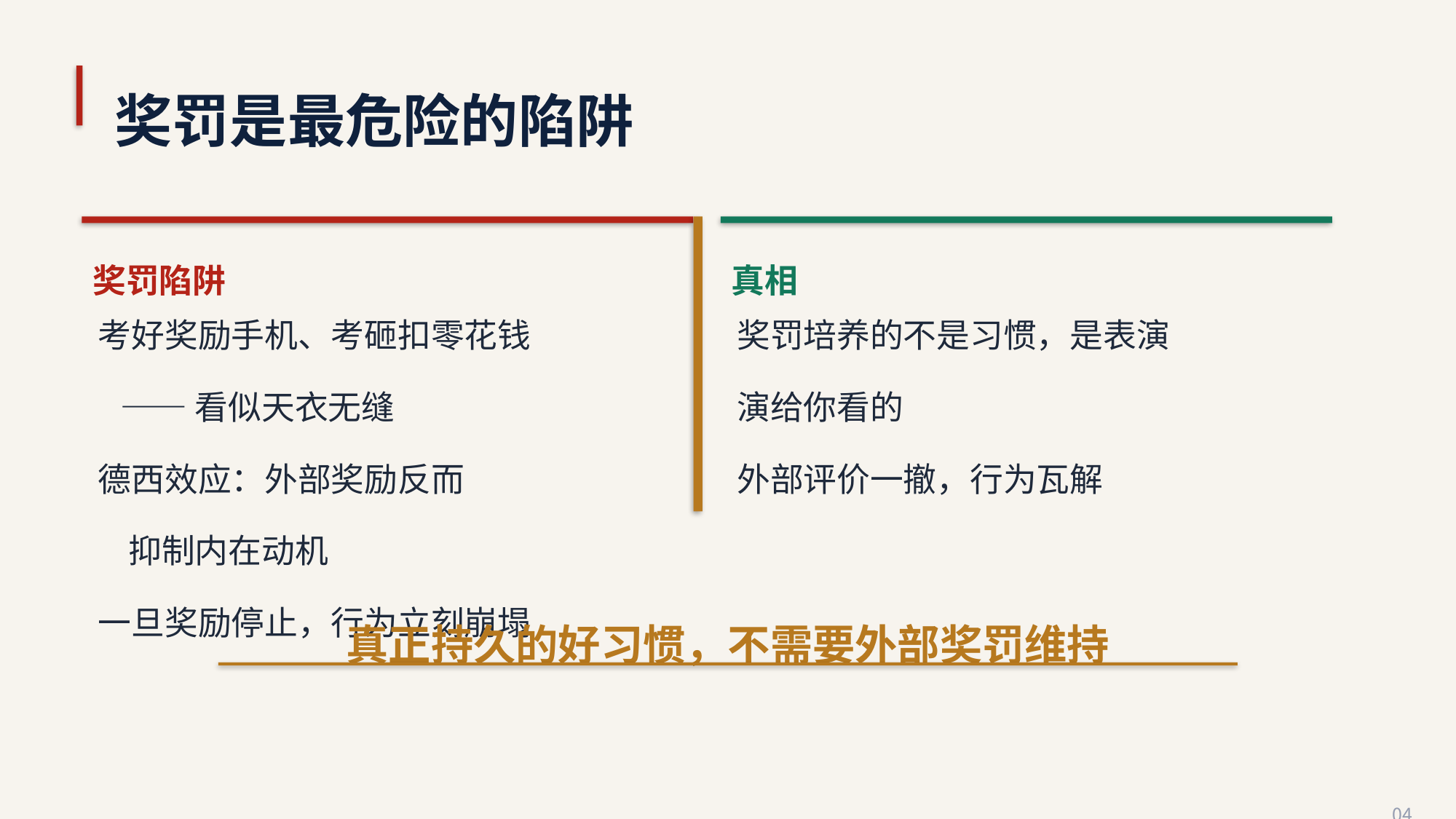

奖罚是最危险的陷阱

奖罚陷阱
真相
考好奖励手机、考砸扣零花钱
   ——看似天衣无缝
德西效应：外部奖励反而
   抑制内在动机
一旦奖励停止，行为立刻崩塌
奖罚培养的不是习惯，是表演
演给你看的
外部评价一撤，行为瓦解
真正持久的好习惯，不需要外部奖罚维持

04